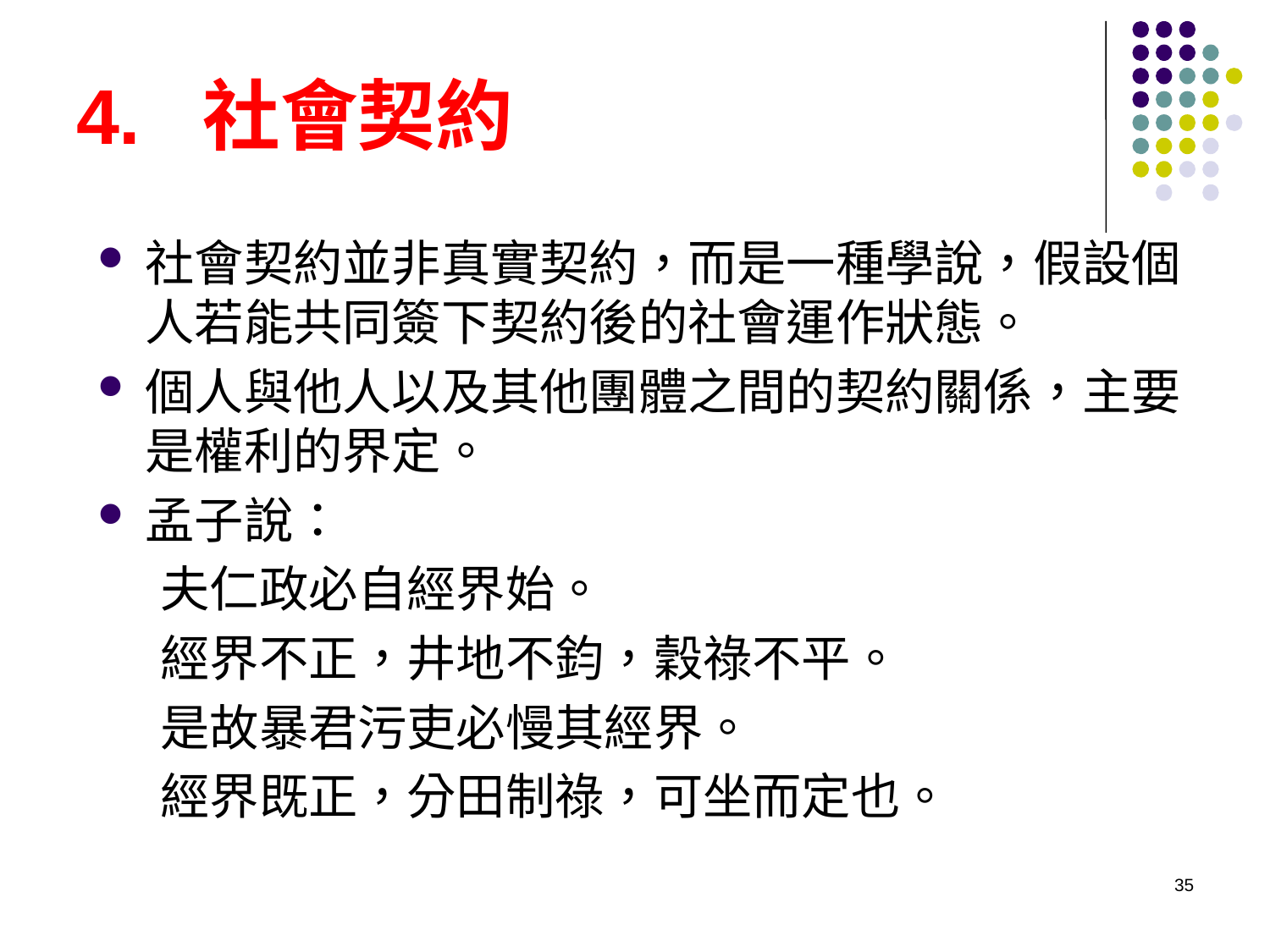

# 4.  社會契約
社會契約並非真實契約，而是一種學說，假設個人若能共同簽下契約後的社會運作狀態。
個人與他人以及其他團體之間的契約關係，主要是權利的界定。
孟子說：
夫仁政必自經界始。
經界不正，井地不鈞，穀祿不平。
是故暴君污吏必慢其經界。
經界既正，分田制祿，可坐而定也。
35